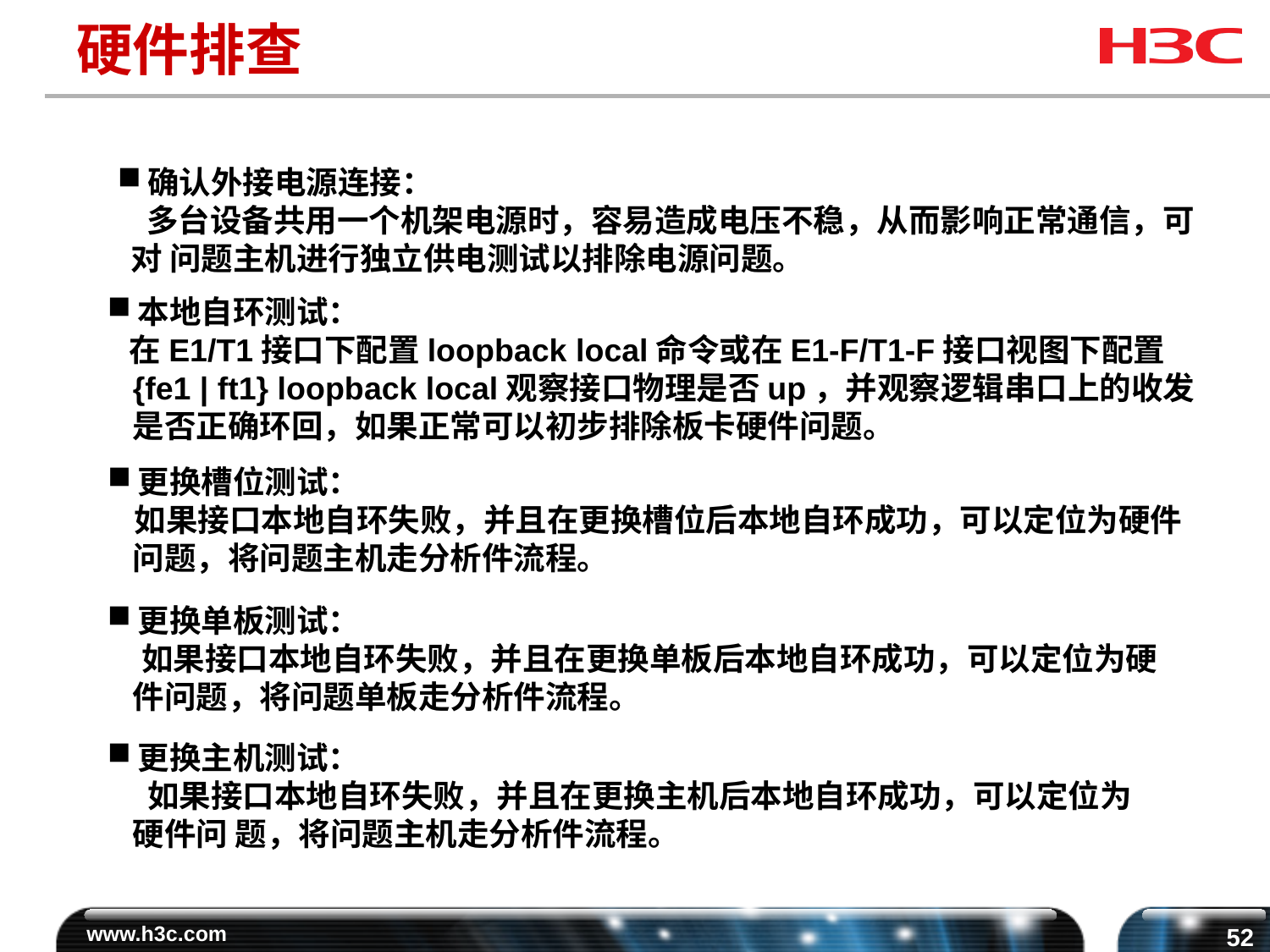

# 硬件排查
确认外接电源连接：
   多台设备共用一个机架电源时，容易造成电压不稳，从而影响正常通信，可对 问题主机进行独立供电测试以排除电源问题。

本地自环测试：
  在E1/T1接口下配置loopback local命令或在E1-F/T1-F接口视图下配置{fe1 | ft1} loopback local观察接口物理是否up，并观察逻辑串口上的收发是否正确环回，如果正常可以初步排除板卡硬件问题。

更换槽位测试：
 如果接口本地自环失败，并且在更换槽位后本地自环成功，可以定位为硬件问题，将问题主机走分析件流程。
更换单板测试：
  如果接口本地自环失败，并且在更换单板后本地自环成功，可以定位为硬件问题，将问题单板走分析件流程。

更换主机测试：
 如果接口本地自环失败，并且在更换主机后本地自环成功，可以定位为硬件问 题，将问题主机走分析件流程。